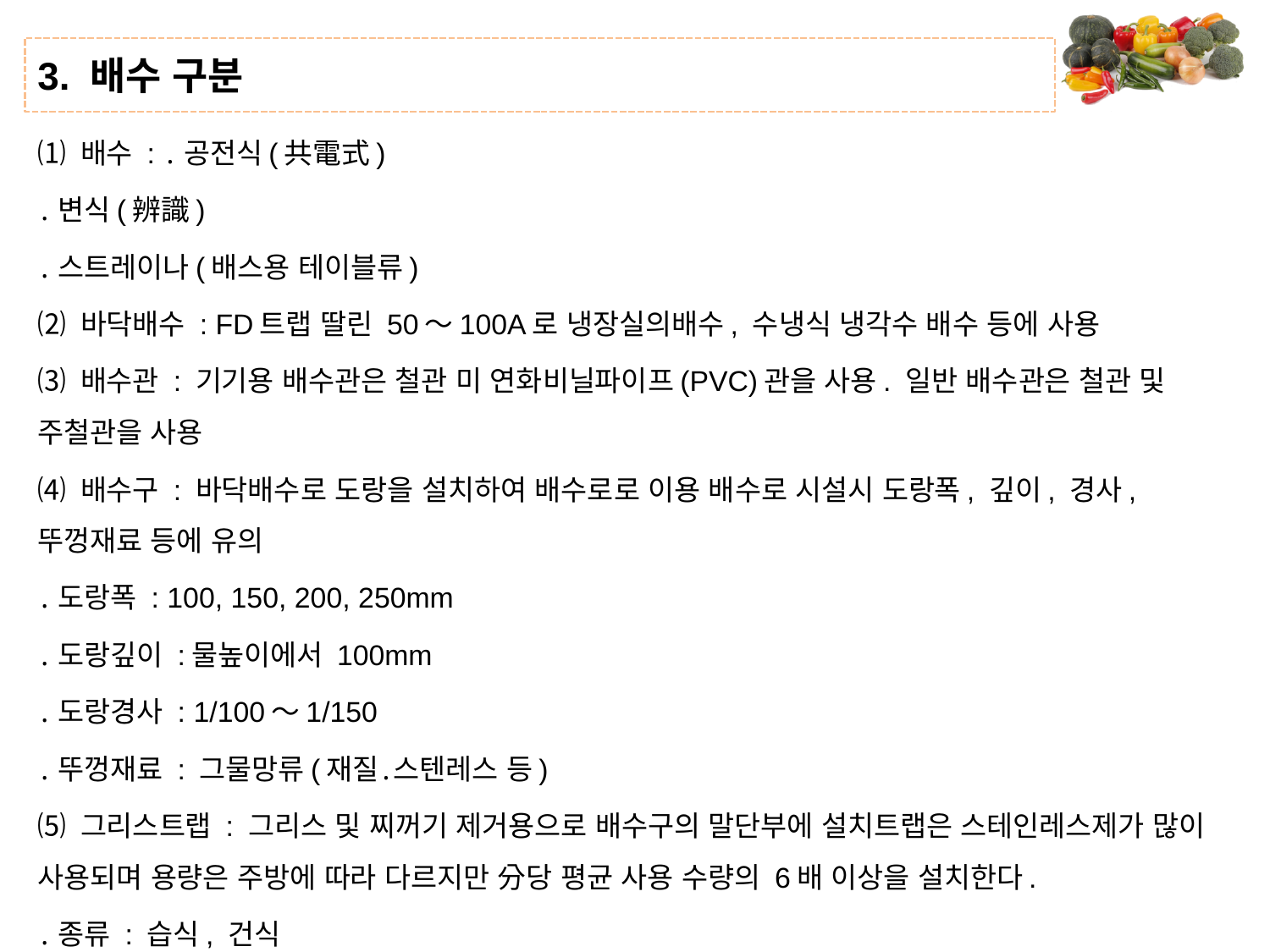

# 3. 배수 구분
⑴ 배수 : ․공전식(共電式)
․변식(辨識)
․스트레이나(배스용 테이블류)
⑵ 바닥배수 : FD트랩 딸린 50～100A로 냉장실의배수, 수냉식 냉각수 배수 등에 사용
⑶ 배수관 : 기기용 배수관은 철관 미 연화비닐파이프(PVC)관을 사용. 일반 배수관은 철관 및 주철관을 사용
⑷ 배수구 : 바닥배수로 도랑을 설치하여 배수로로 이용 배수로 시설시 도랑폭, 깊이, 경사, 뚜껑재료 등에 유의
․도랑폭 : 100, 150, 200, 250mm
․도랑깊이 :물높이에서 100mm
․도랑경사 : 1/100～1/150
․뚜껑재료 : 그물망류(재질․스텐레스 등)
⑸ 그리스트랩 : 그리스 및 찌꺼기 제거용으로 배수구의 말단부에 설치트랩은 스테인레스제가 많이 사용되며 용량은 주방에 따라 다르지만 分당 평균 사용 수량의 6배 이상을 설치한다.
․종류 : 습식, 건식